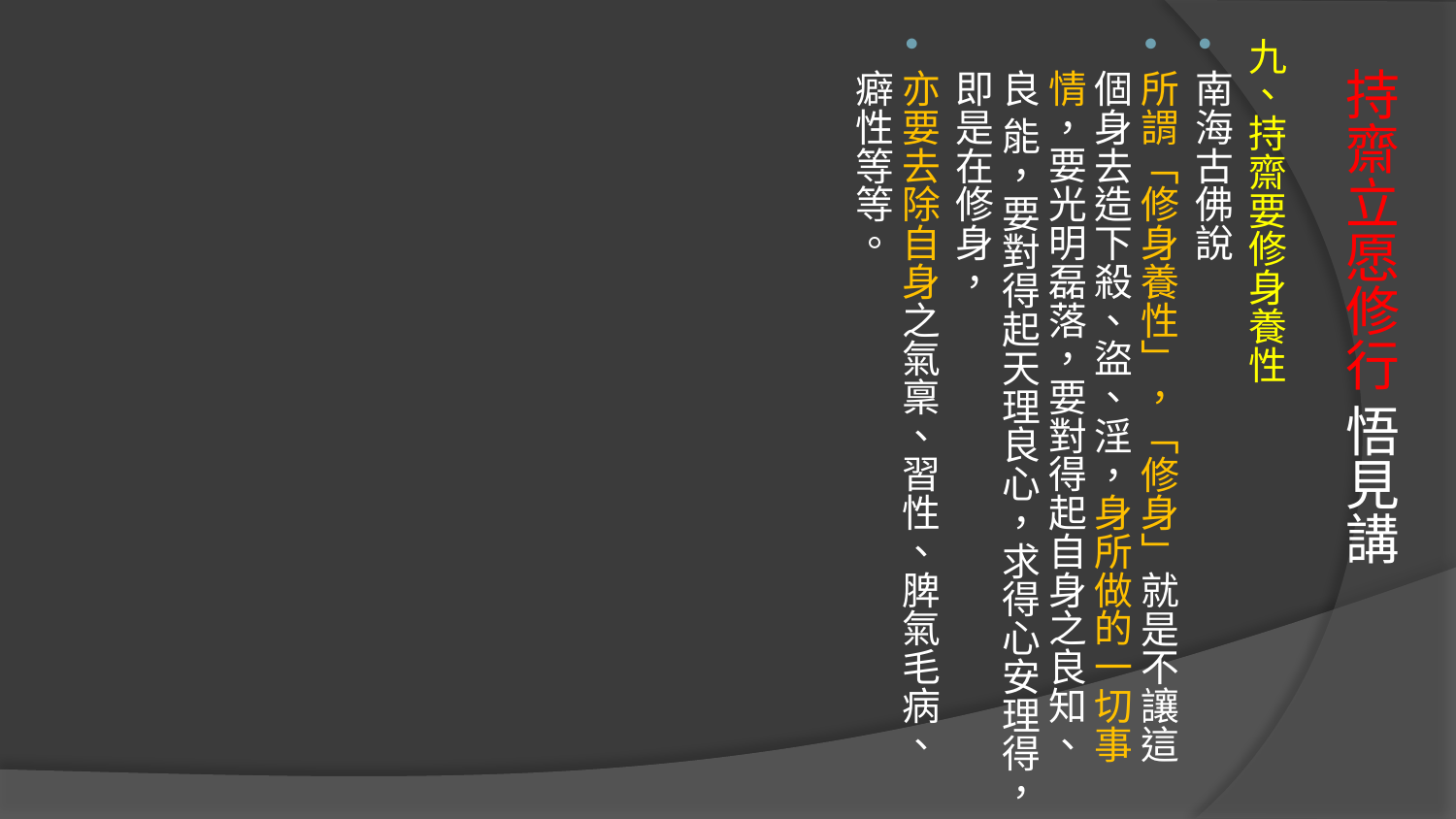

九、持齋要修身養性
南海古佛說
所謂「修身養性」，「修身」就是不讓這個身去造下殺、盜、淫，身所做的一切事情，要光明磊落，要對得起自身之良知、良 能，要對得起天理良心，求得心安理得，即是在修身，
亦要去除自身之氣稟、習性、脾氣毛病、癖性等等。

# 持齋立愿修行 悟見講